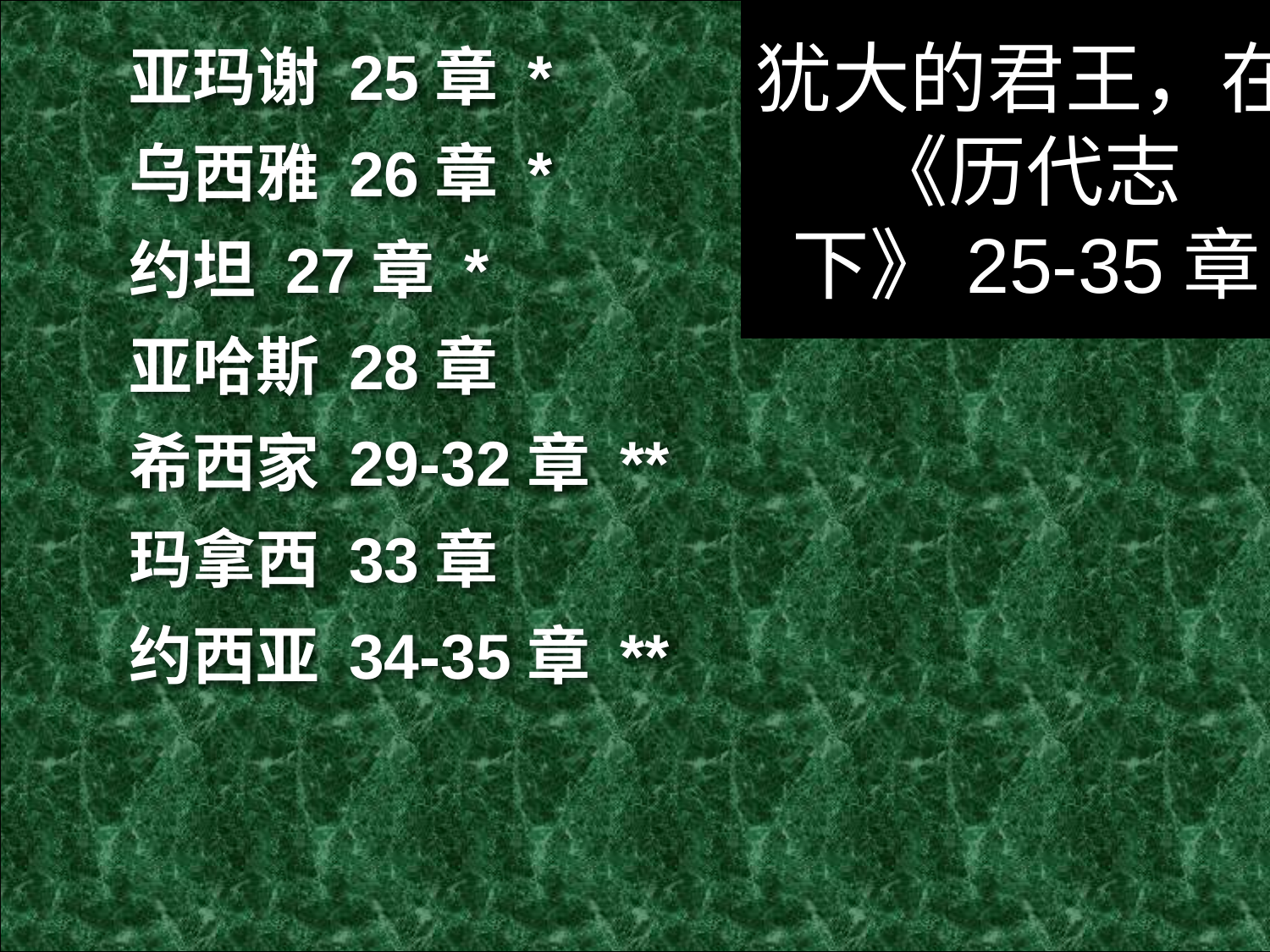

犹大的君王，在《历代志下》25-35章
亚玛谢 25章 *
乌西雅 26章 *
约坦 27章 *
亚哈斯 28章
希西家 29-32章 **
玛拿西 33章
约西亚 34-35章 **